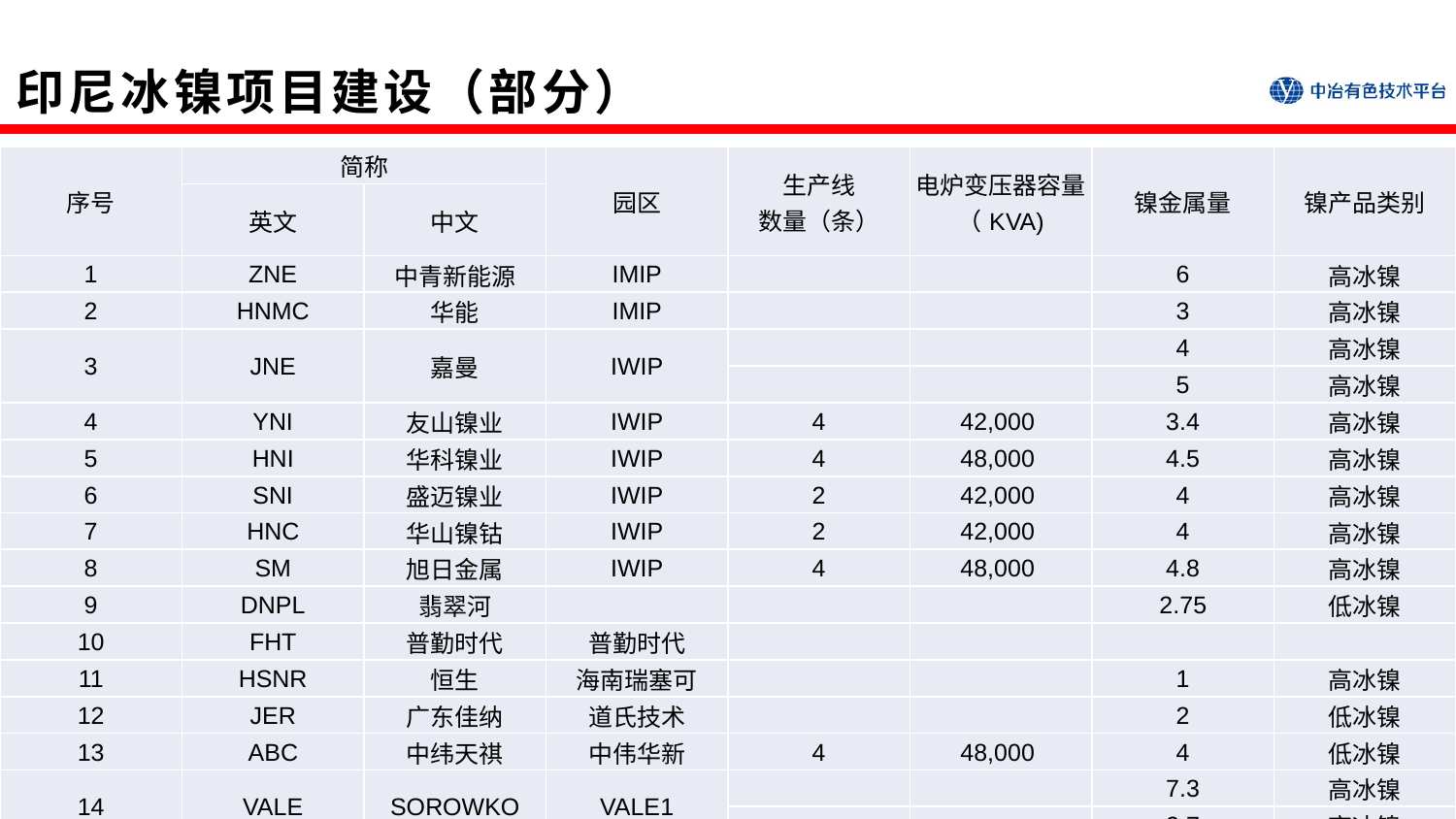

# 印尼冰镍项目建设（部分）
| 序号 | 简称 |  | 园区 | 生产线 数量（条） | 电炉变压器容量（KVA) | 镍金属量 | 镍产品类别 |
| --- | --- | --- | --- | --- | --- | --- | --- |
|  | 英文 | 中文 |  |  |  |  |  |
| 1 | ZNE | 中青新能源 | IMIP |  |  | 6 | 高冰镍 |
| 2 | HNMC | 华能 | IMIP |  |  | 3 | 高冰镍 |
| 3 | JNE | 嘉曼 | IWIP |  |  | 4 | 高冰镍 |
|  |  |  |  |  |  | 5 | 高冰镍 |
| 4 | YNI | 友山镍业 | IWIP | 4 | 42,000 | 3.4 | 高冰镍 |
| 5 | HNI | 华科镍业 | IWIP | 4 | 48,000 | 4.5 | 高冰镍 |
| 6 | SNI | 盛迈镍业 | IWIP | 2 | 42,000 | 4 | 高冰镍 |
| 7 | HNC | 华山镍钴 | IWIP | 2 | 42,000 | 4 | 高冰镍 |
| 8 | SM | 旭日金属 | IWIP | 4 | 48,000 | 4.8 | 高冰镍 |
| 9 | DNPL | 翡翠河 |  |  |  | 2.75 | 低冰镍 |
| 10 | FHT | 普勤时代 | 普勤时代 |  |  |  |  |
| 11 | HSNR | 恒生 | 海南瑞塞可 |  |  | 1 | 高冰镍 |
| 12 | JER | 广东佳纳 | 道氏技术 |  |  | 2 | 低冰镍 |
| 13 | ABC | 中纬天祺 | 中伟华新 | 4 | 48,000 | 4 | 低冰镍 |
| 14 | VALE | SOROWKO | VALE1 |  |  | 7.3 | 高冰镍 |
|  |  |  |  |  |  | 2.7 | 高冰镍 |
| 15 | MMP | MMP(东加） |  | 2 | 48,000 | 2.2 | 高冰镍 |